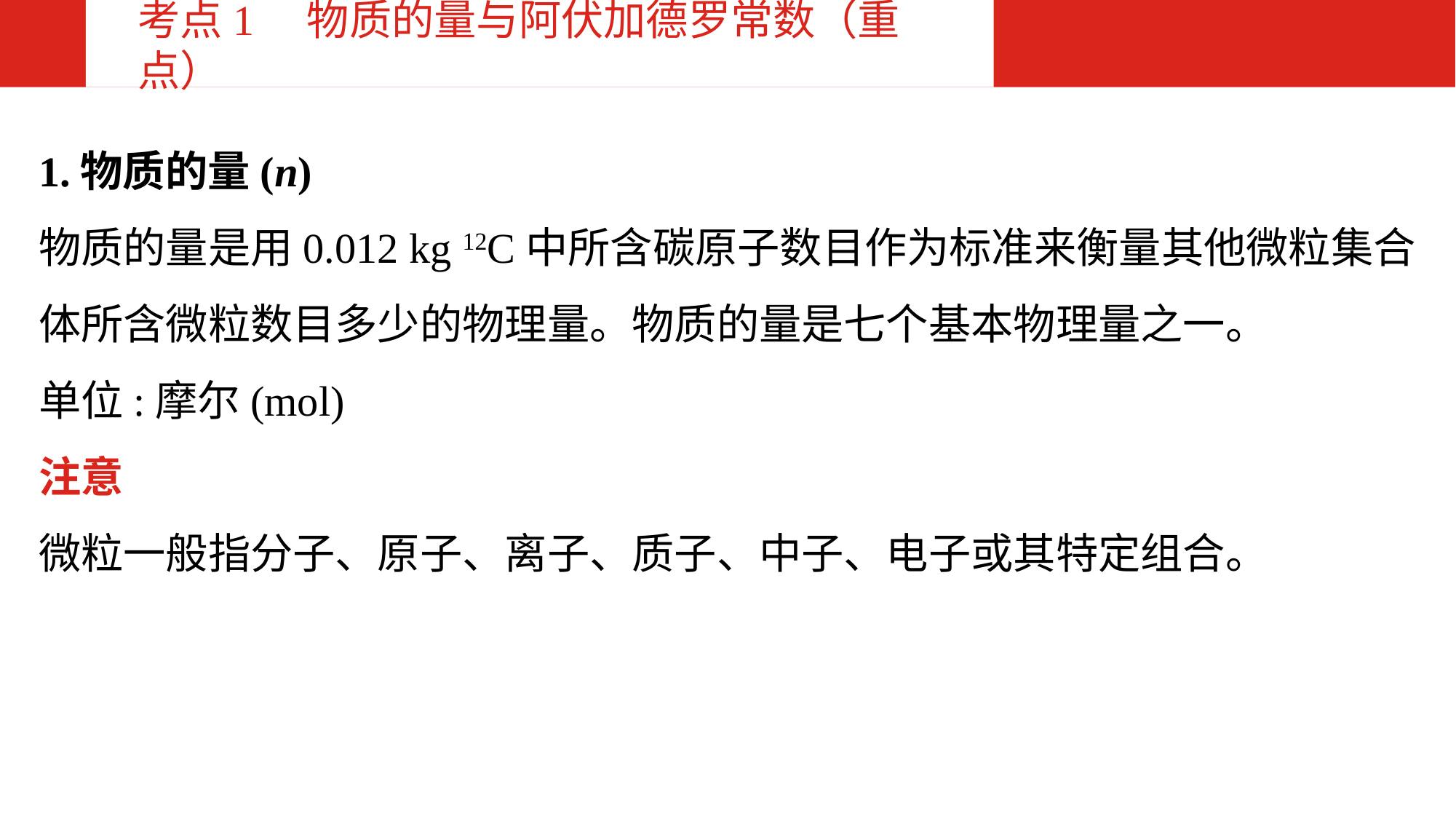

考点1　物质的量与阿伏加德罗常数（重点）

1.物质的量(n)
物质的量是用0.012 kg 12C中所含碳原子数目作为标准来衡量其他微粒集合体所含微粒数目多少的物理量。物质的量是七个基本物理量之一。
单位:摩尔(mol)
注意
微粒一般指分子、原子、离子、质子、中子、电子或其特定组合。